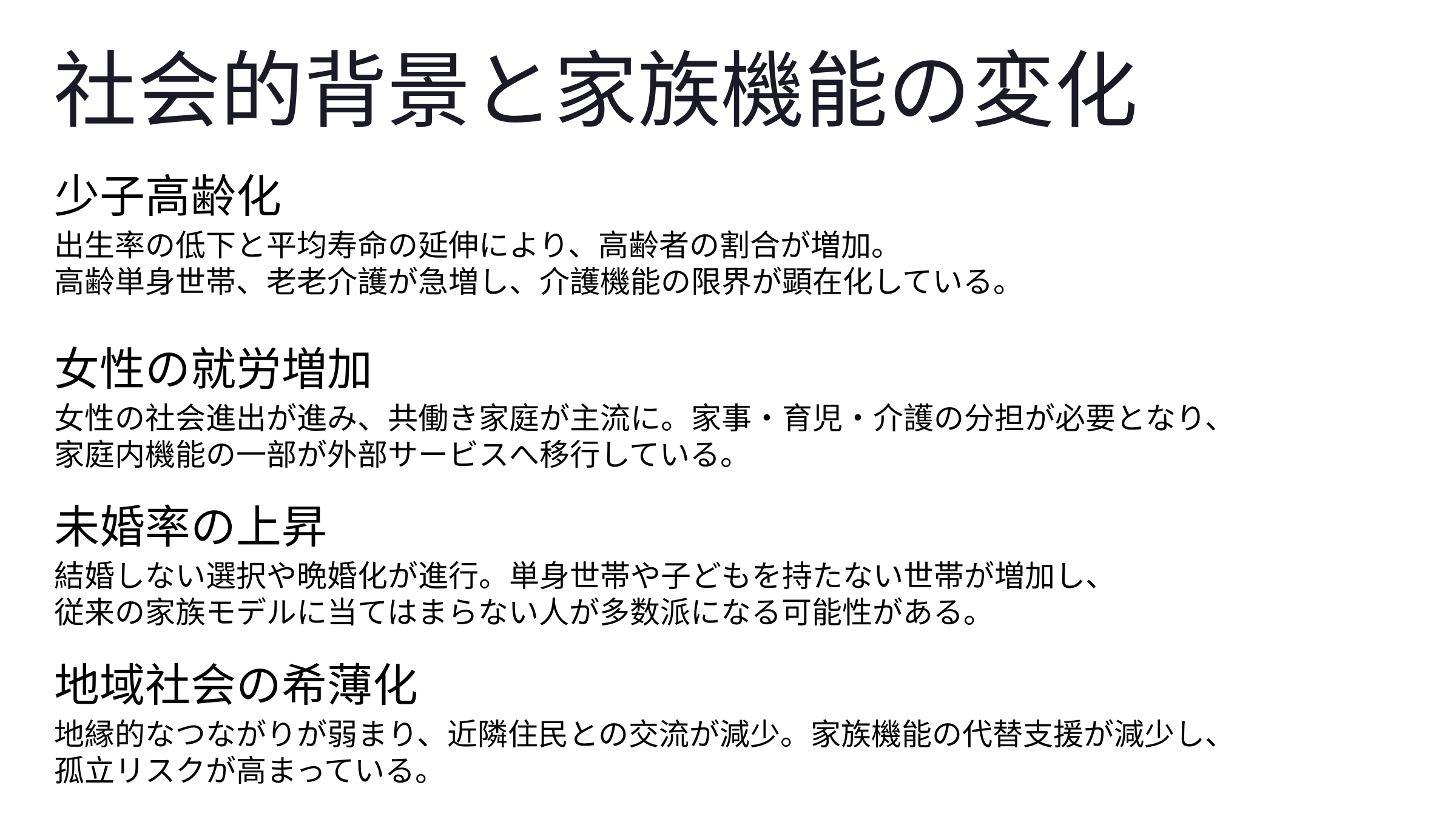

社会的背景と家族機能の変化
少子高齢化
出生率の低下と平均寿命の延伸により、高齢者の割合が増加。
高齢単身世帯、老老介護が急増し、介護機能の限界が顕在化している。
女性の就労増加
女性の社会進出が進み、共働き家庭が主流に。家事・育児・介護の分担が必要となり、
家庭内機能の一部が外部サービスへ移行している。
未婚率の上昇
結婚しない選択や晩婚化が進行。単身世帯や子どもを持たない世帯が増加し、
従来の家族モデルに当てはまらない人が多数派になる可能性がある。
地域社会の希薄化
地縁的なつながりが弱まり、近隣住民との交流が減少。家族機能の代替支援が減少し、
孤立リスクが高まっている。